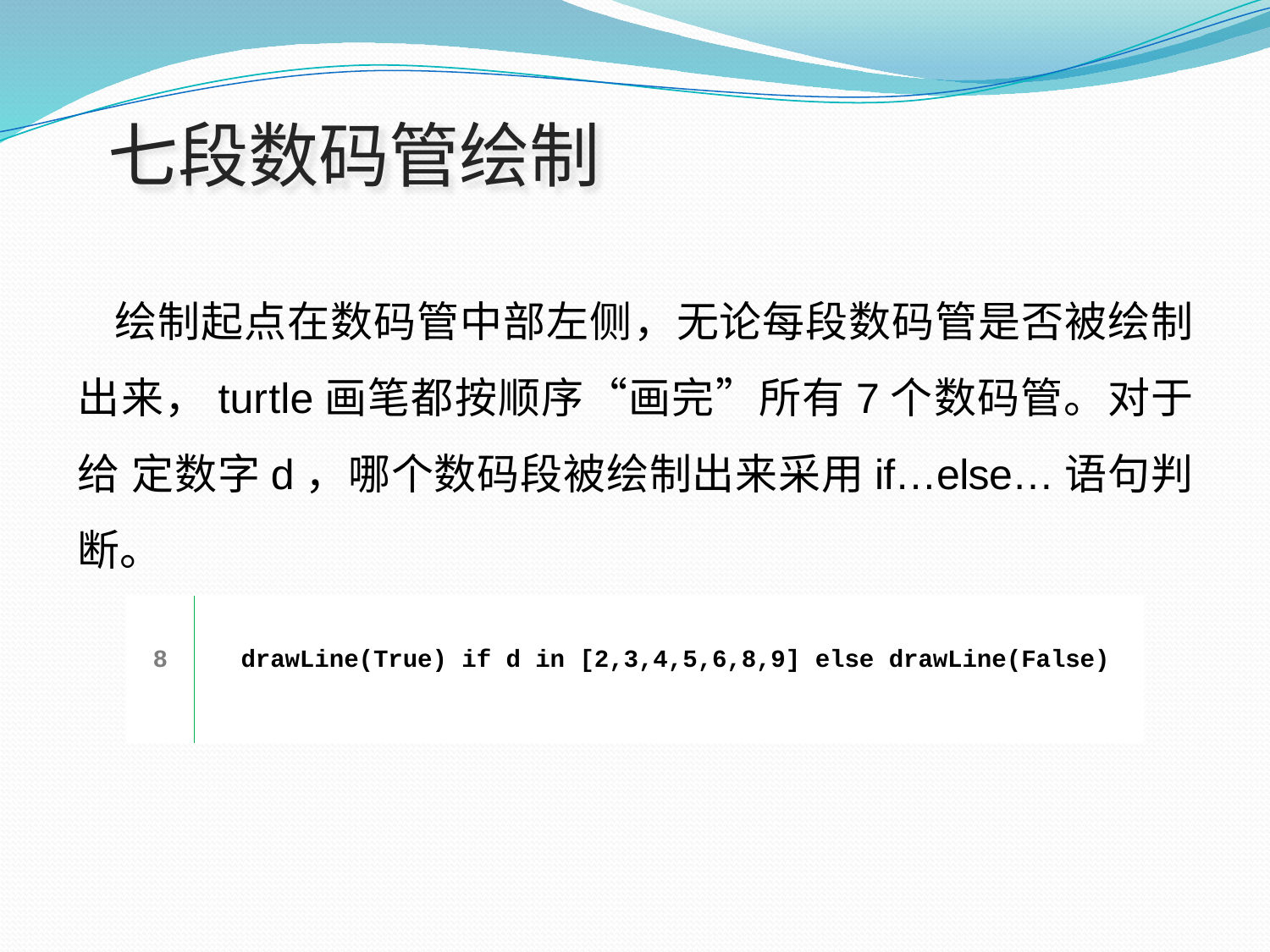

# 七段数码管绘制
绘制起点在数码管中部左侧，无论每段数码管是否被绘制 出来，turtle画笔都按顺序“画完”所有7个数码管。对于给 定数字d，哪个数码段被绘制出来采用if…else…语句判断。
| 8 | drawLine(True) if d in [2,3,4,5,6,8,9] else drawLine(False) |
| --- | --- |